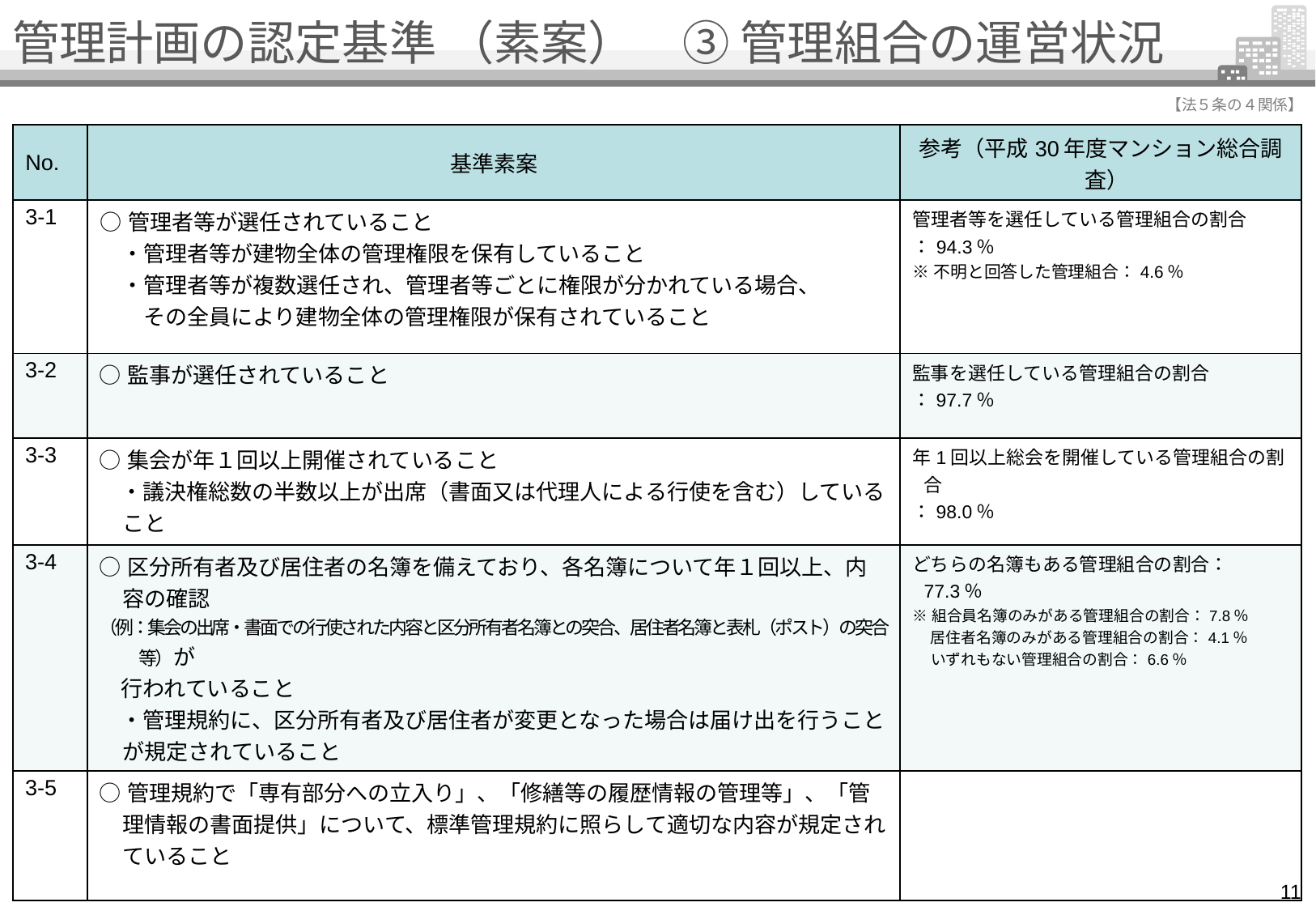

# 管理計画の認定基準 （素案）　③ 管理組合の運営状況
【法５条の４関係】
| No. | 基準素案 | 参考（平成30年度マンション総合調査） |
| --- | --- | --- |
| 3-1 | ○管理者等が選任されていること 　・管理者等が建物全体の管理権限を保有していること 　・管理者等が複数選任され、管理者等ごとに権限が分かれている場合、 　　その全員により建物全体の管理権限が保有されていること | 管理者等を選任している管理組合の割合 ：94.3％ ※不明と回答した管理組合：4.6％ |
| 3-2 | ○監事が選任されていること | 監事を選任している管理組合の割合 ：97.7％ |
| 3-3 | ○集会が年１回以上開催されていること 　・議決権総数の半数以上が出席（書面又は代理人による行使を含む）していること | 年1回以上総会を開催している管理組合の割合 ：98.0％ |
| 3-4 | ○区分所有者及び居住者の名簿を備えており、各名簿について年１回以上、内容の確認 （例：集会の出席・書面での行使された内容と区分所有者名簿との突合、居住者名簿と表札（ポスト）の突合　等）が 　行われていること 　・管理規約に、区分所有者及び居住者が変更となった場合は届け出を行うことが規定されていること | どちらの名簿もある管理組合の割合：77.3％ ※組合員名簿のみがある管理組合の割合：7.8％ 　 居住者名簿のみがある管理組合の割合：4.1％ 　 いずれもない管理組合の割合：6.6％ |
| 3-5 | ○管理規約で「専有部分への立入り」、「修繕等の履歴情報の管理等」、「管理情報の書面提供」について、標準管理規約に照らして適切な内容が規定されていること |  |
11